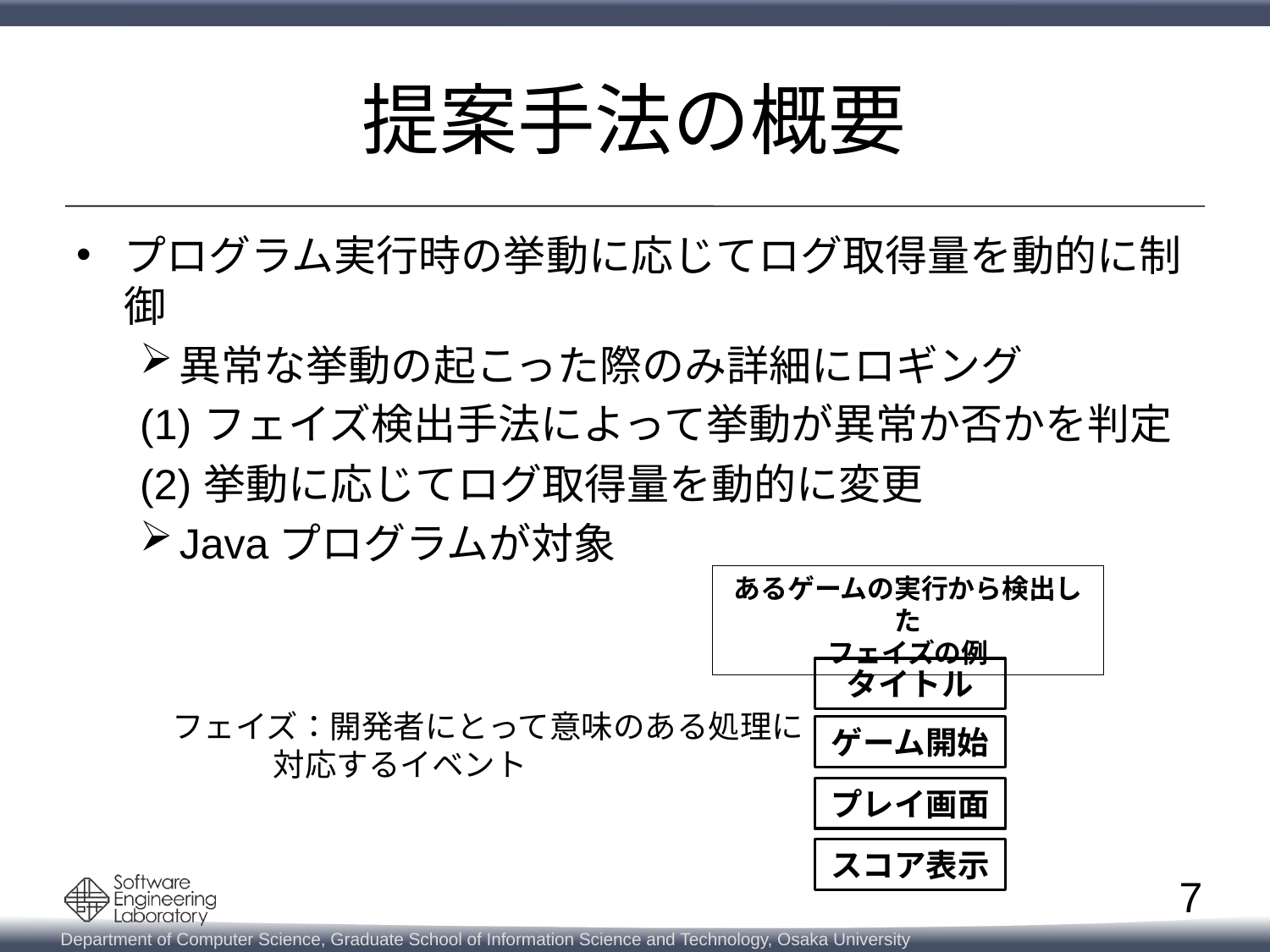

# 提案手法の概要
プログラム実行時の挙動に応じてログ取得量を動的に制御
異常な挙動の起こった際のみ詳細にロギング
フェイズ検出手法によって挙動が異常か否かを判定
挙動に応じてログ取得量を動的に変更
Javaプログラムが対象
あるゲームの実行から検出した
フェイズの例
タイトル
フェイズ：開発者にとって意味のある処理に
             対応するイベント
ゲーム開始
プレイ画面
スコア表示
7